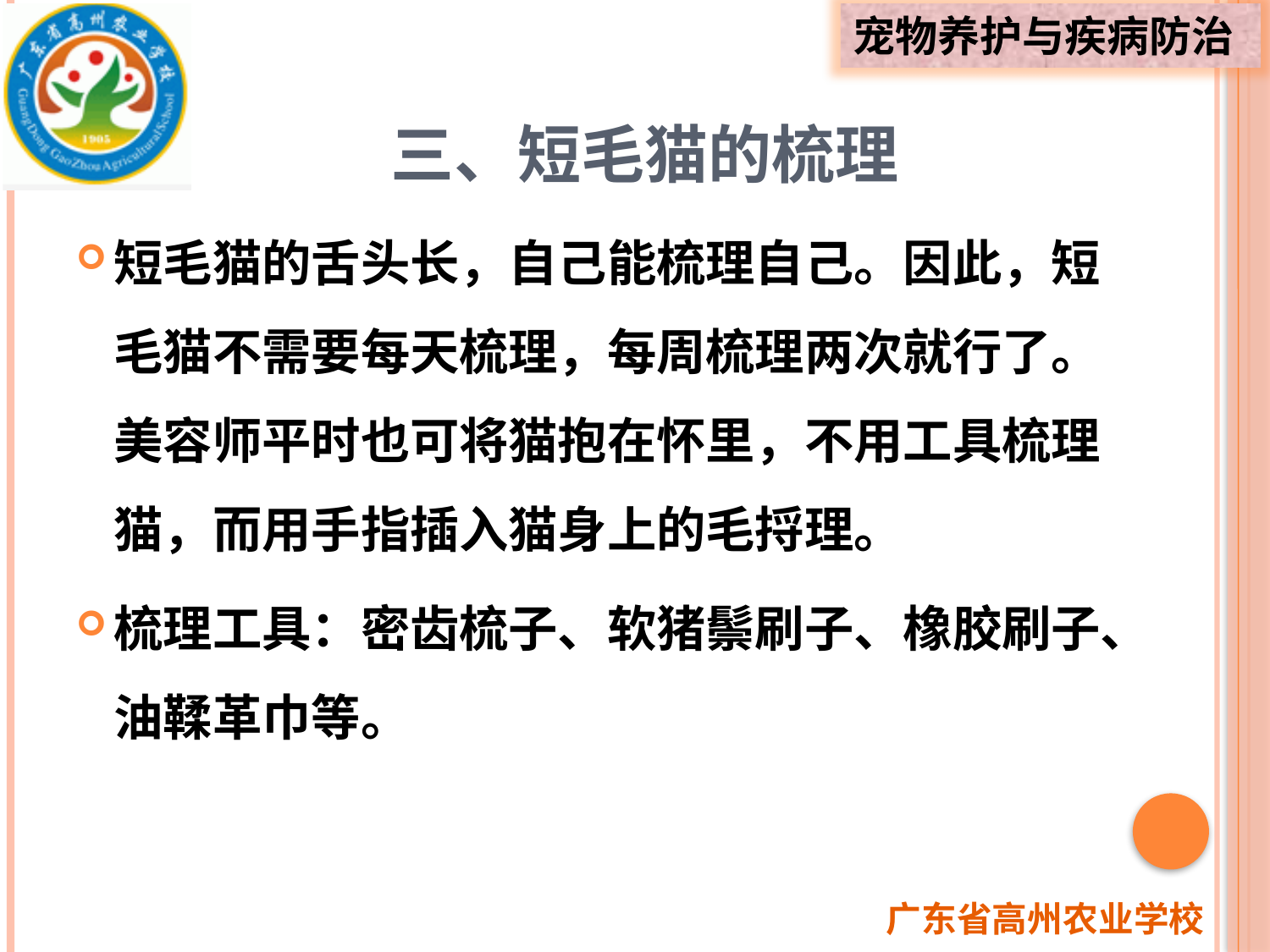

# 三、短毛猫的梳理
短毛猫的舌头长，自己能梳理自己。因此，短毛猫不需要每天梳理，每周梳理两次就行了。美容师平时也可将猫抱在怀里，不用工具梳理猫，而用手指插入猫身上的毛捋理。
梳理工具：密齿梳子、软猪鬃刷子、橡胶刷子、油鞣革巾等。